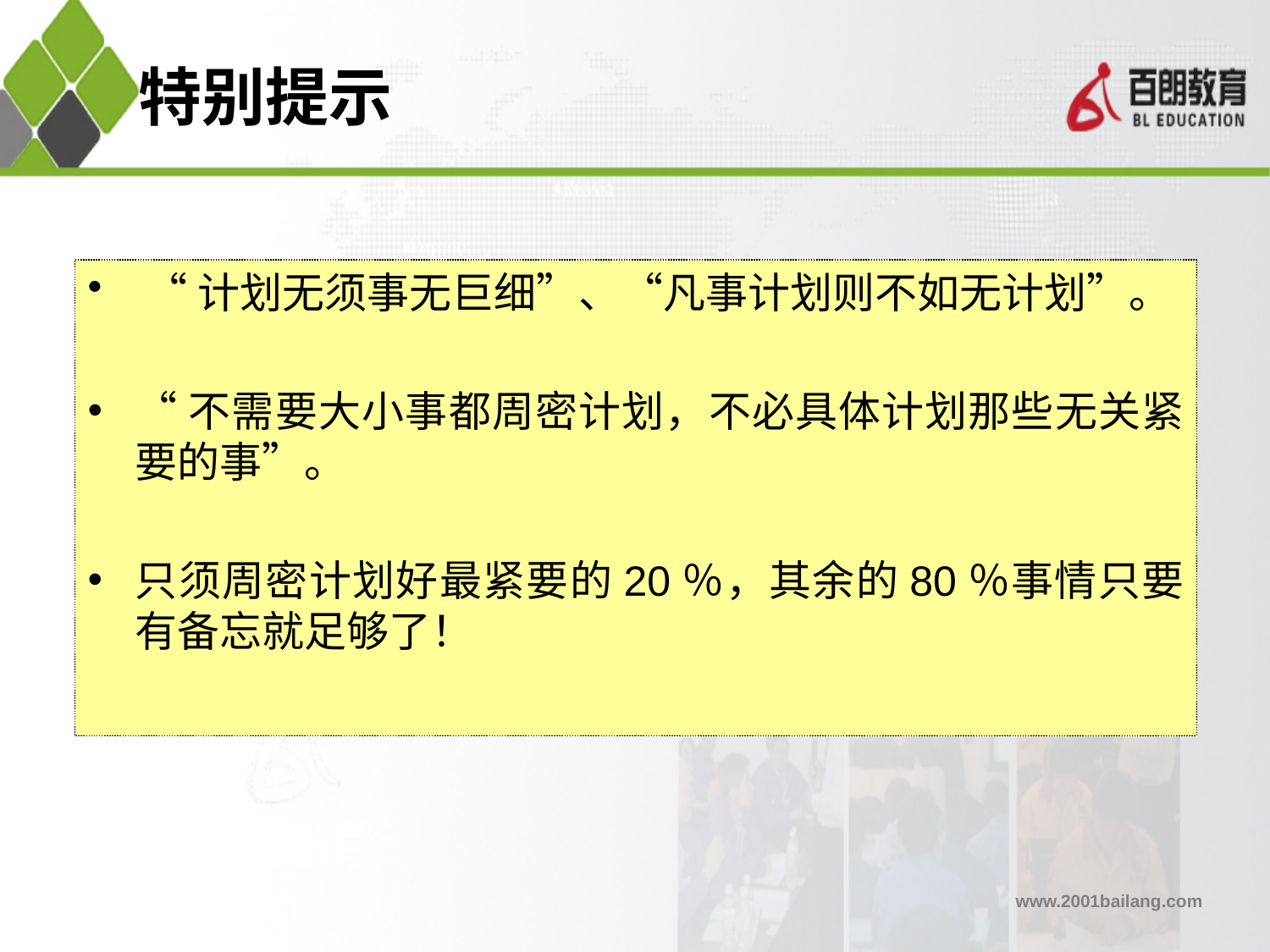

# 特别提示
 “计划无须事无巨细”、“凡事计划则不如无计划”。

“不需要大小事都周密计划，不必具体计划那些无关紧要的事”。

只须周密计划好最紧要的20％，其余的80％事情只要有备忘就足够了！